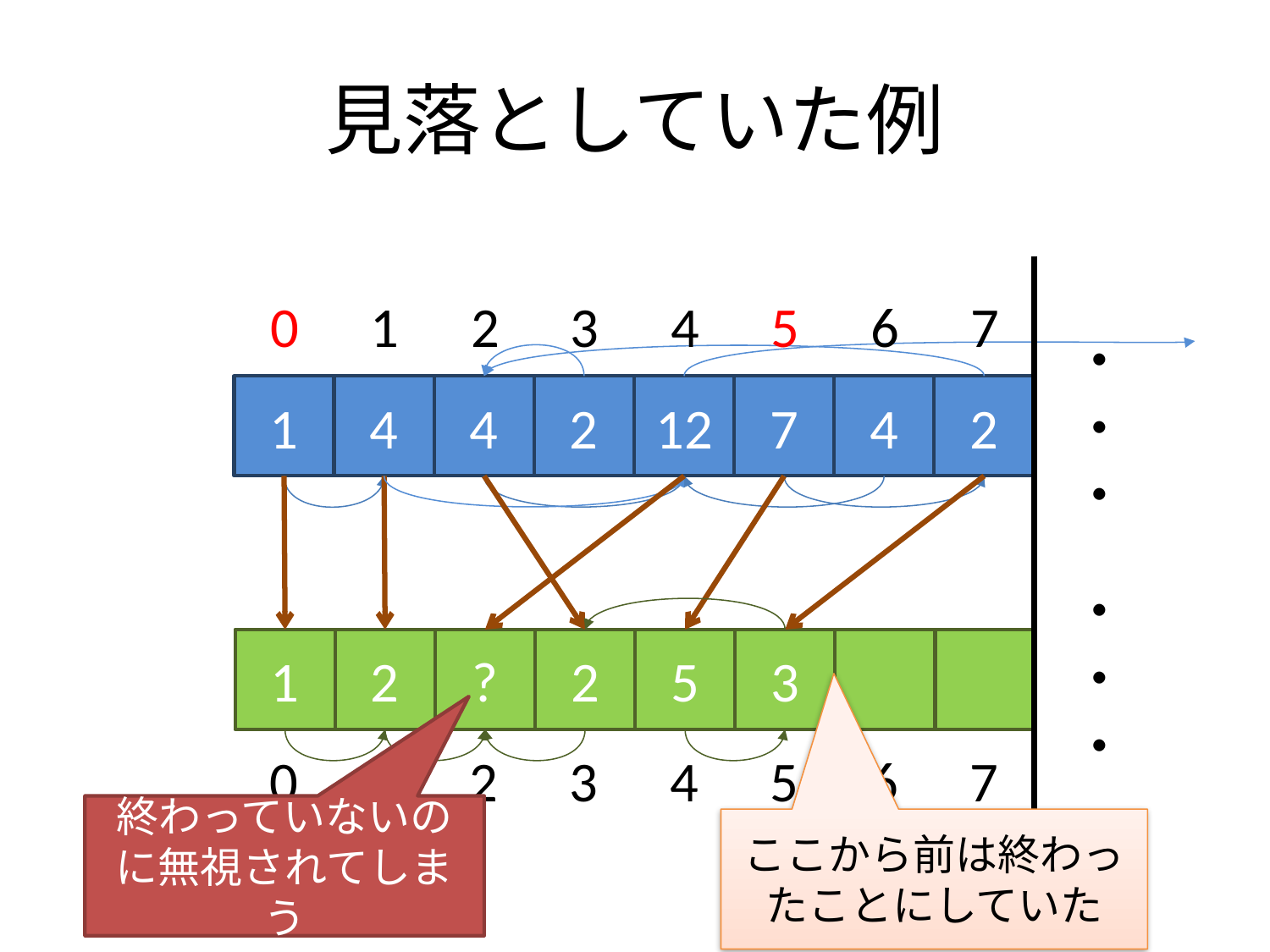

# 見落としていた例
0
1
2
3
4
5
6
7
1
4
4
2
12
7
4
2
・・・
・・・
1
2
?
2
5
3

0
1
2
3
4
5
6
7
終わっていないのに無視されてしまう
ここから前は終わったことにしていた